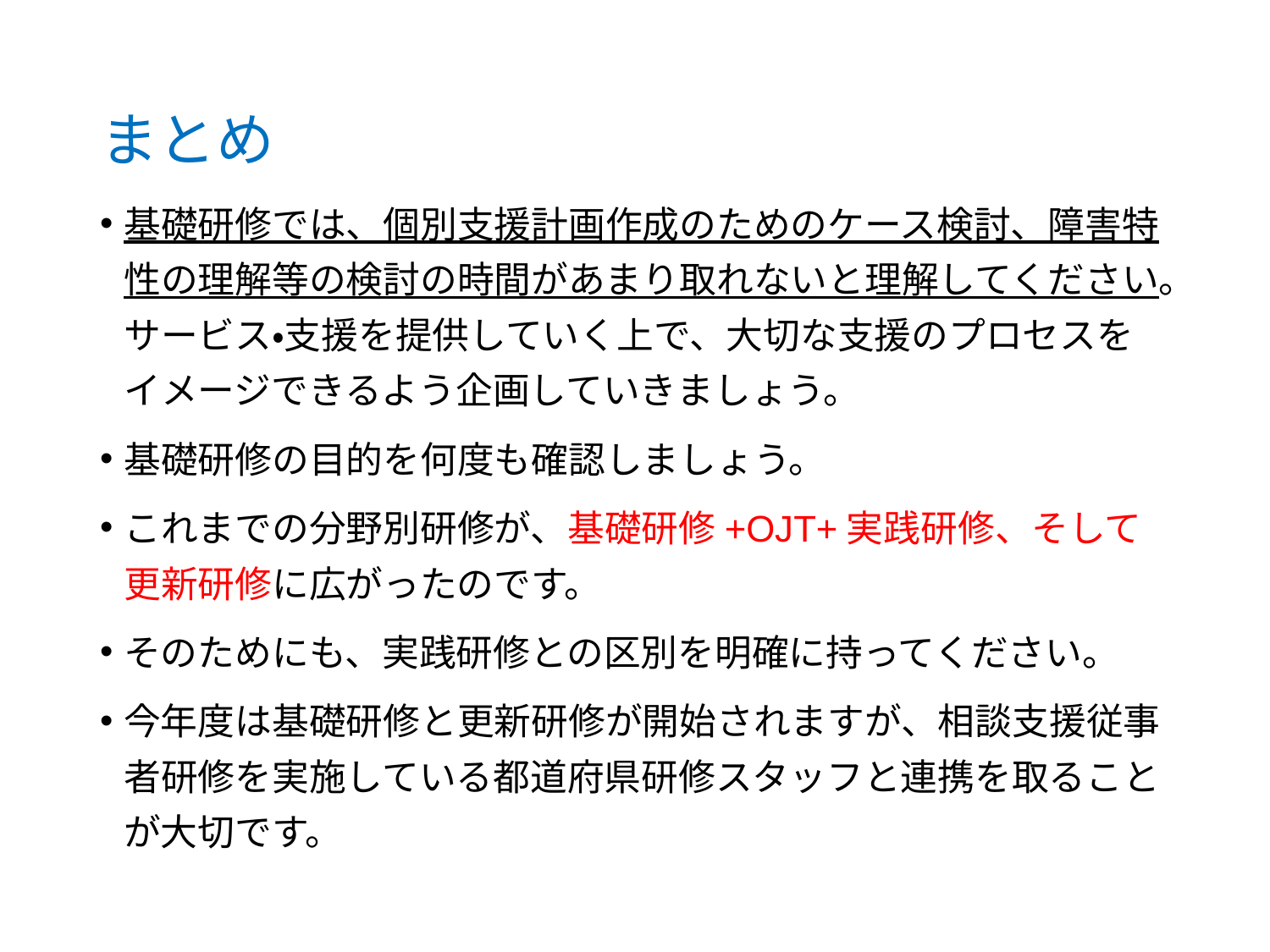

# まとめ
基礎研修では、個別支援計画作成のためのケース検討、障害特性の理解等の検討の時間があまり取れないと理解してください。サービス・支援を提供していく上で、大切な支援のプロセスをイメージできるよう企画していきましょう。
基礎研修の目的を何度も確認しましょう。
これまでの分野別研修が、基礎研修+OJT+実践研修、そして更新研修に広がったのです。
そのためにも、実践研修との区別を明確に持ってください。
今年度は基礎研修と更新研修が開始されますが、相談支援従事者研修を実施している都道府県研修スタッフと連携を取ることが大切です。